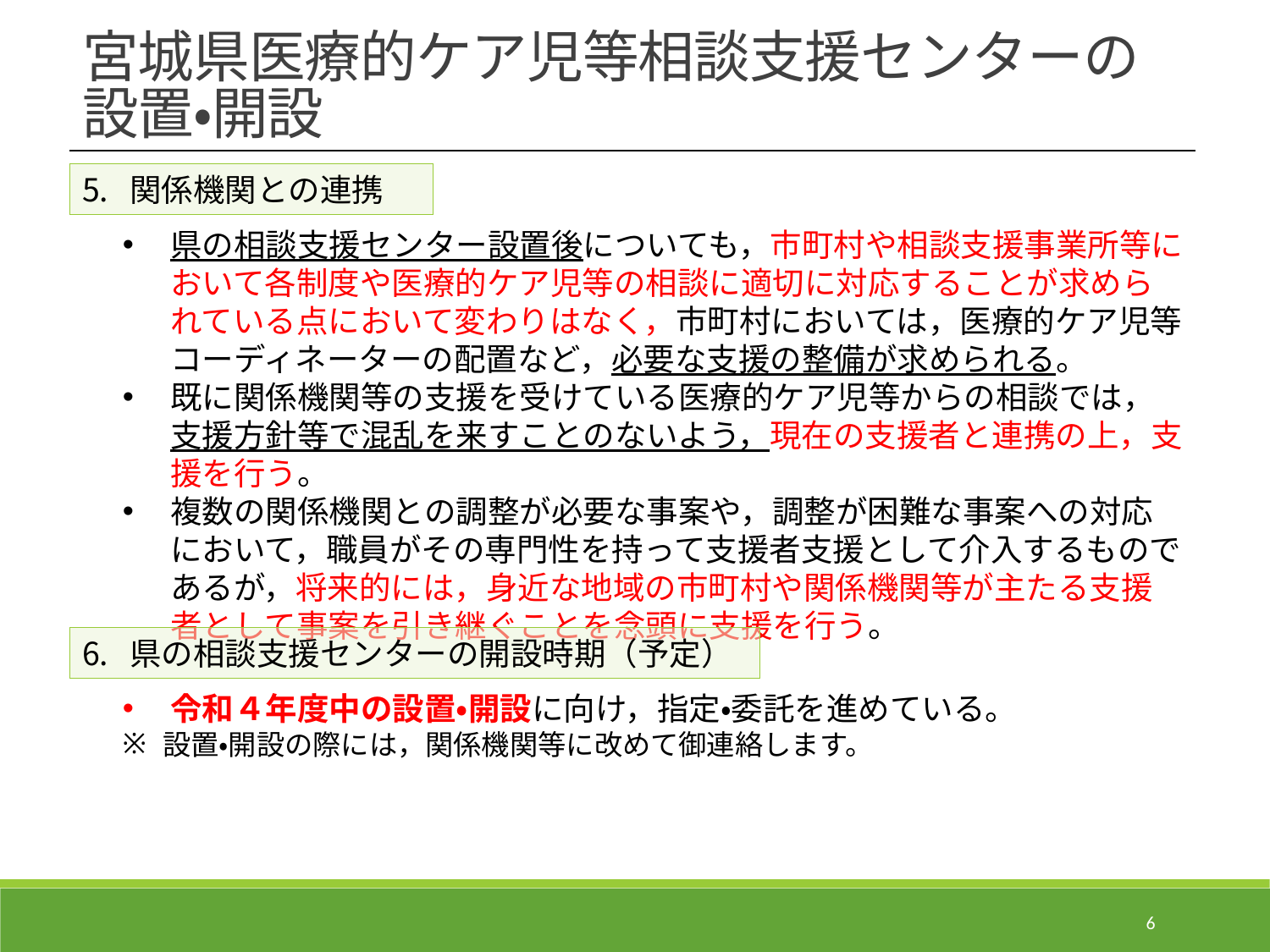

宮城県医療的ケア児等相談支援センターの
設置・開設
関係機関との連携
県の相談支援センター設置後についても，市町村や相談支援事業所等において各制度や医療的ケア児等の相談に適切に対応することが求められている点において変わりはなく，市町村においては，医療的ケア児等コーディネーターの配置など，必要な支援の整備が求められる。
既に関係機関等の支援を受けている医療的ケア児等からの相談では，支援方針等で混乱を来すことのないよう，現在の支援者と連携の上，支援を行う。
複数の関係機関との調整が必要な事案や，調整が困難な事案への対応において，職員がその専門性を持って支援者支援として介入するものであるが，将来的には，身近な地域の市町村や関係機関等が主たる支援者として事案を引き継ぐことを念頭に支援を行う。
県の相談支援センターの開設時期（予定）
令和４年度中の設置・開設に向け，指定・委託を進めている。
設置・開設の際には，関係機関等に改めて御連絡します。
6